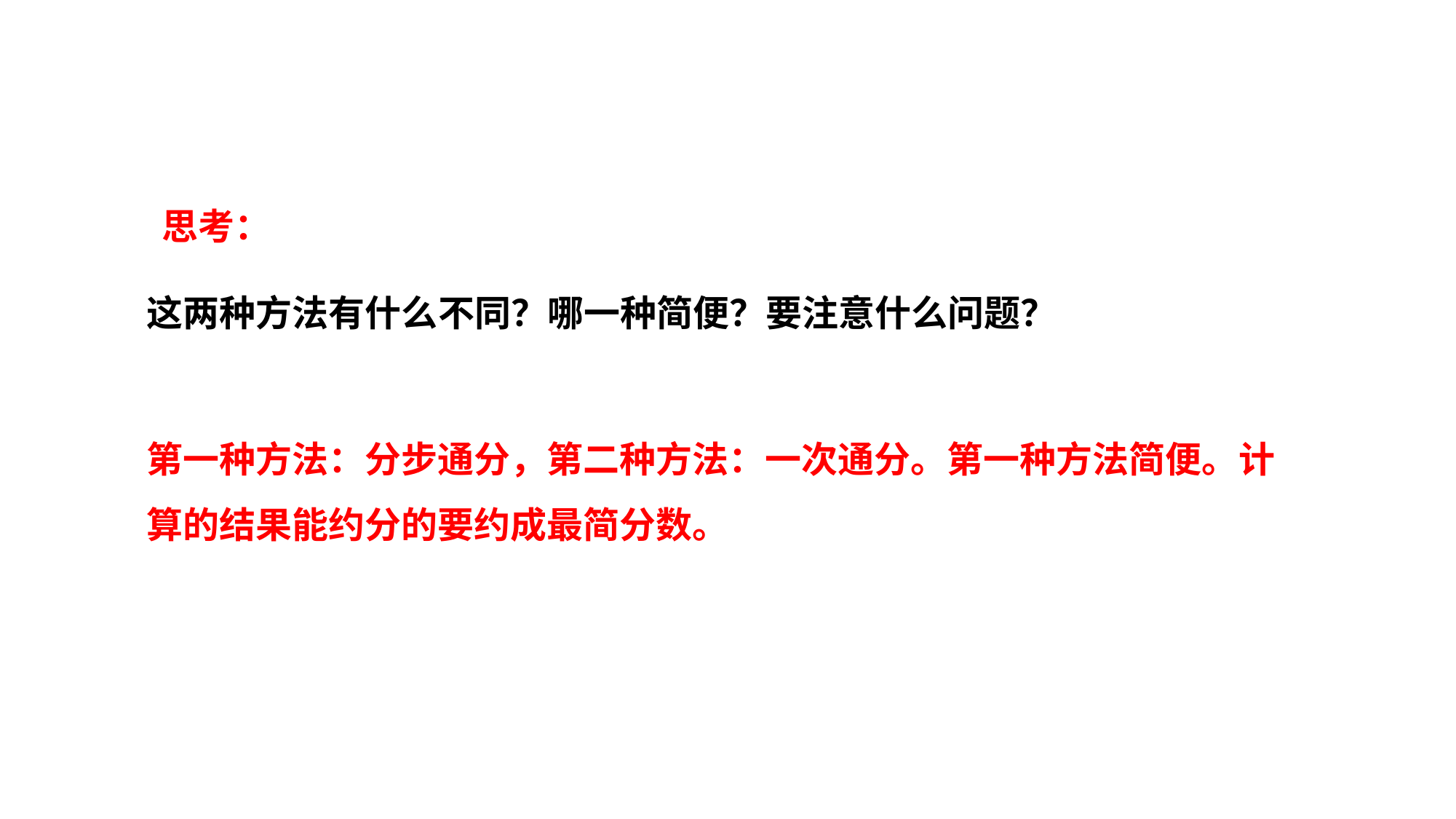

思考：
这两种方法有什么不同？哪一种简便？要注意什么问题？
第一种方法：分步通分，第二种方法：一次通分。第一种方法简便。计算的结果能约分的要约成最简分数。